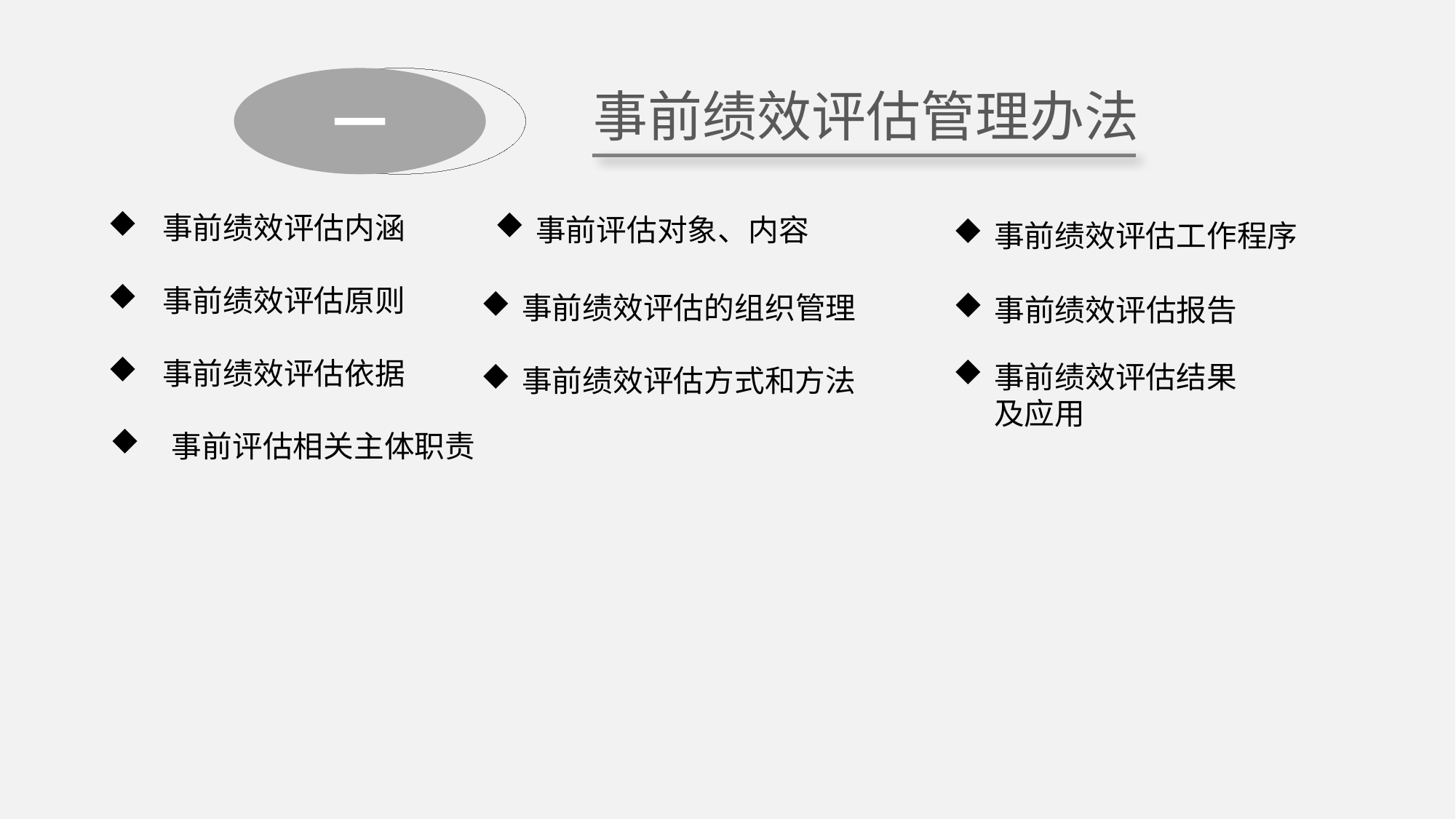

事前绩效评估管理办法
一
Part A
事前绩效评估内涵

事前绩效评估原则

事前绩效评估依据

事前评估对象、内容

事前绩效评估工作程序

事前绩效评估的组织管理

事前绩效评估方式和方法

事前绩效评估报告

事前绩效评估结果及应用
  事前评估相关主体职责